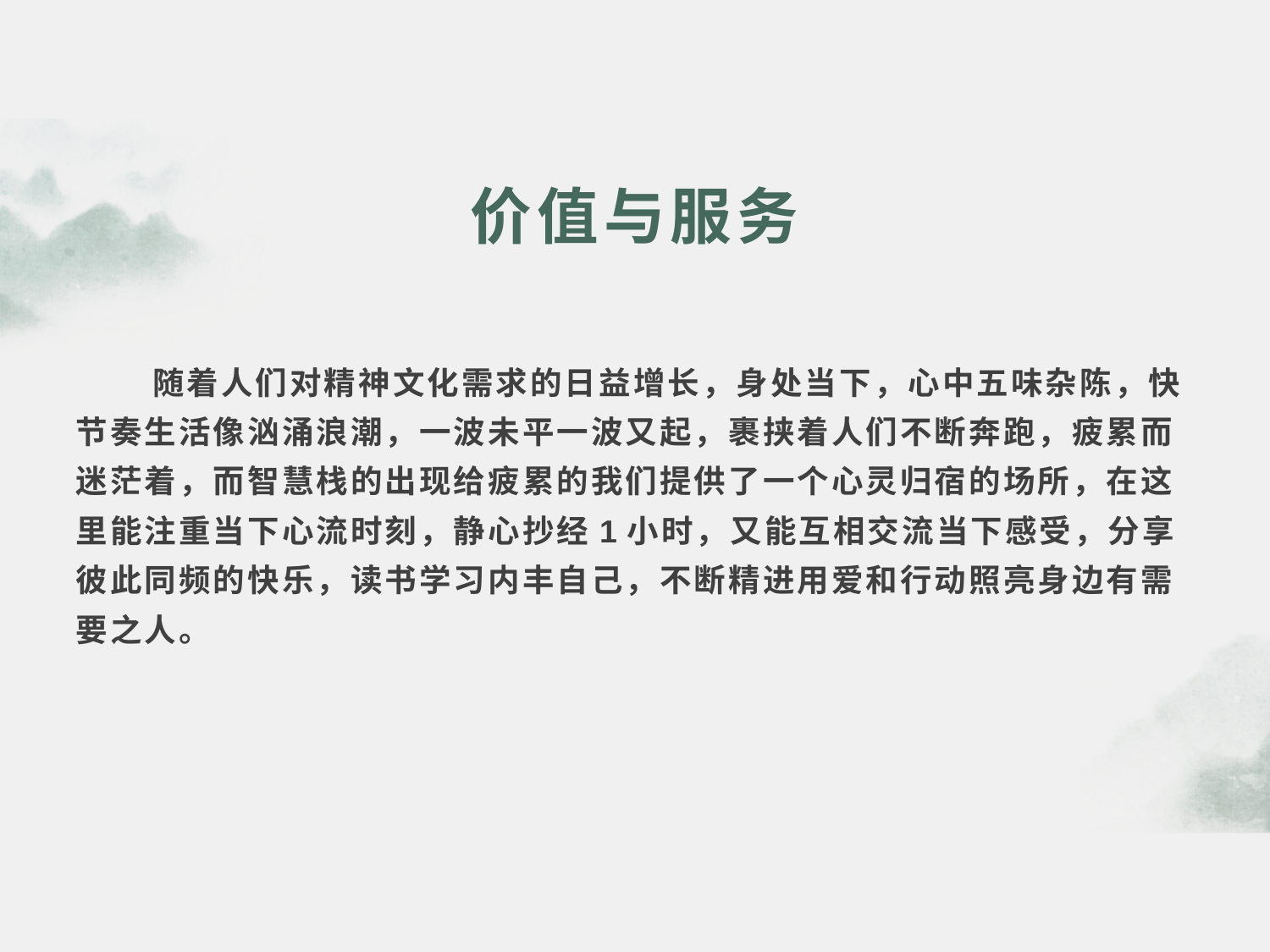

价值与服务

       随着人们对精神文化需求的日益增长，身处当下，心中五味杂陈，快节奏生活像汹涌浪潮，一波未平一波又起，裹挟着人们不断奔跑，疲累而迷茫着，而智慧栈的出现给疲累的我们提供了一个心灵归宿的场所，在这里能注重当下心流时刻，静心抄经1小时，又能互相交流当下感受，分享彼此同频的快乐，读书学习内丰自己，不断精进用爱和行动照亮身边有需要之人。